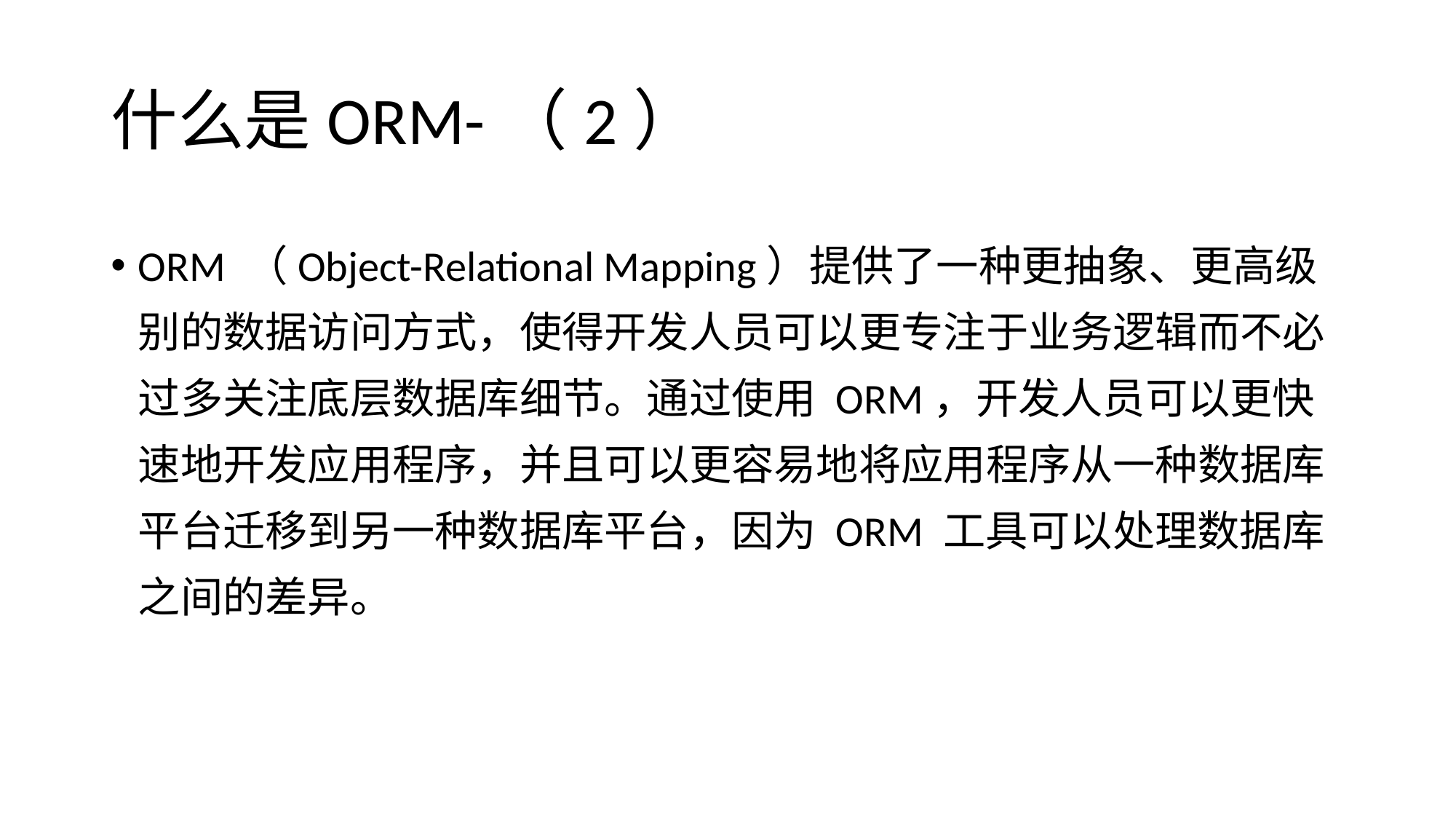

# 什么是ORM-（2）
ORM （Object-Relational Mapping）提供了一种更抽象、更高级别的数据访问方式，使得开发人员可以更专注于业务逻辑而不必过多关注底层数据库细节。通过使用 ORM，开发人员可以更快速地开发应用程序，并且可以更容易地将应用程序从一种数据库平台迁移到另一种数据库平台，因为 ORM 工具可以处理数据库之间的差异。